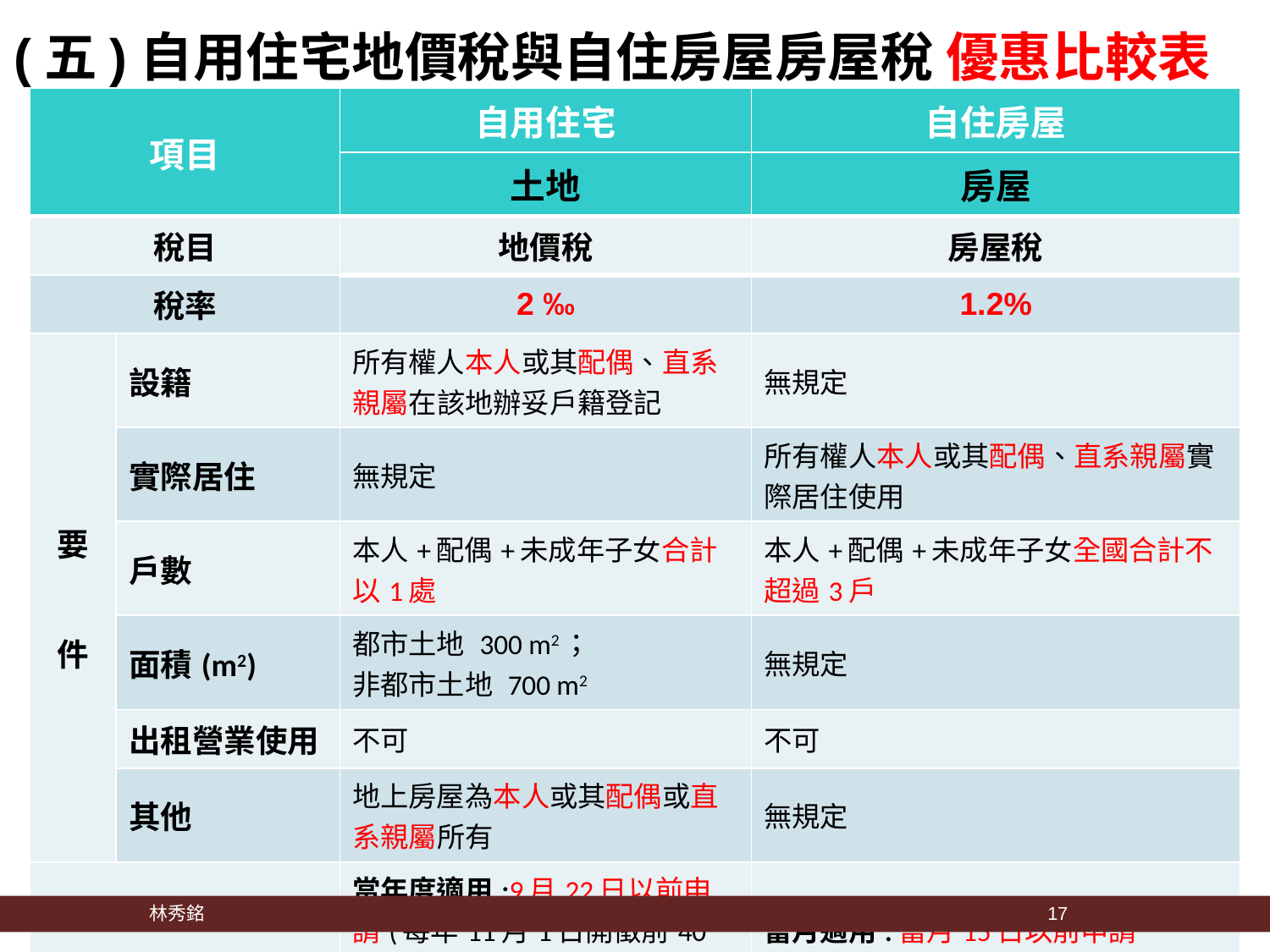

# (五)自用住宅地價稅與自住房屋房屋稅 優惠比較表
| 項目 |  | 自用住宅 | 自住房屋 |
| --- | --- | --- | --- |
|  |  | 土地 | 房屋 |
| 稅目 |  | 地價稅 | 房屋稅 |
| 稅率 |  | 2 ‰ | 1.2% |
| 要 件 | 設籍 | 所有權人本人或其配偶、直系親屬在該地辦妥戶籍登記 | 無規定 |
|  | 實際居住 | 無規定 | 所有權人本人或其配偶、直系親屬實際居住使用 |
|  | 戶數 | 本人+配偶+未成年子女合計以1處 | 本人+配偶+未成年子女全國合計不超過3戶 |
|  | 面積(m2) | 都市土地 300 m2； 非都市土地 700 m2 | 無規定 |
|  | 出租營業使用 | 不可 | 不可 |
|  | 其他 | 地上房屋為本人或其配偶或直系親屬所有 | 無規定 |
| 申請日期 |  | 當年度適用:9月22日以前申請(每年11月1日開徵前40天前) | 當月適用:當月15日以前申請 |
|  |  | 次年度適用:9月22日以後申請 | 次月適用:當月16日以後申請 |
                                 林秀銘
17